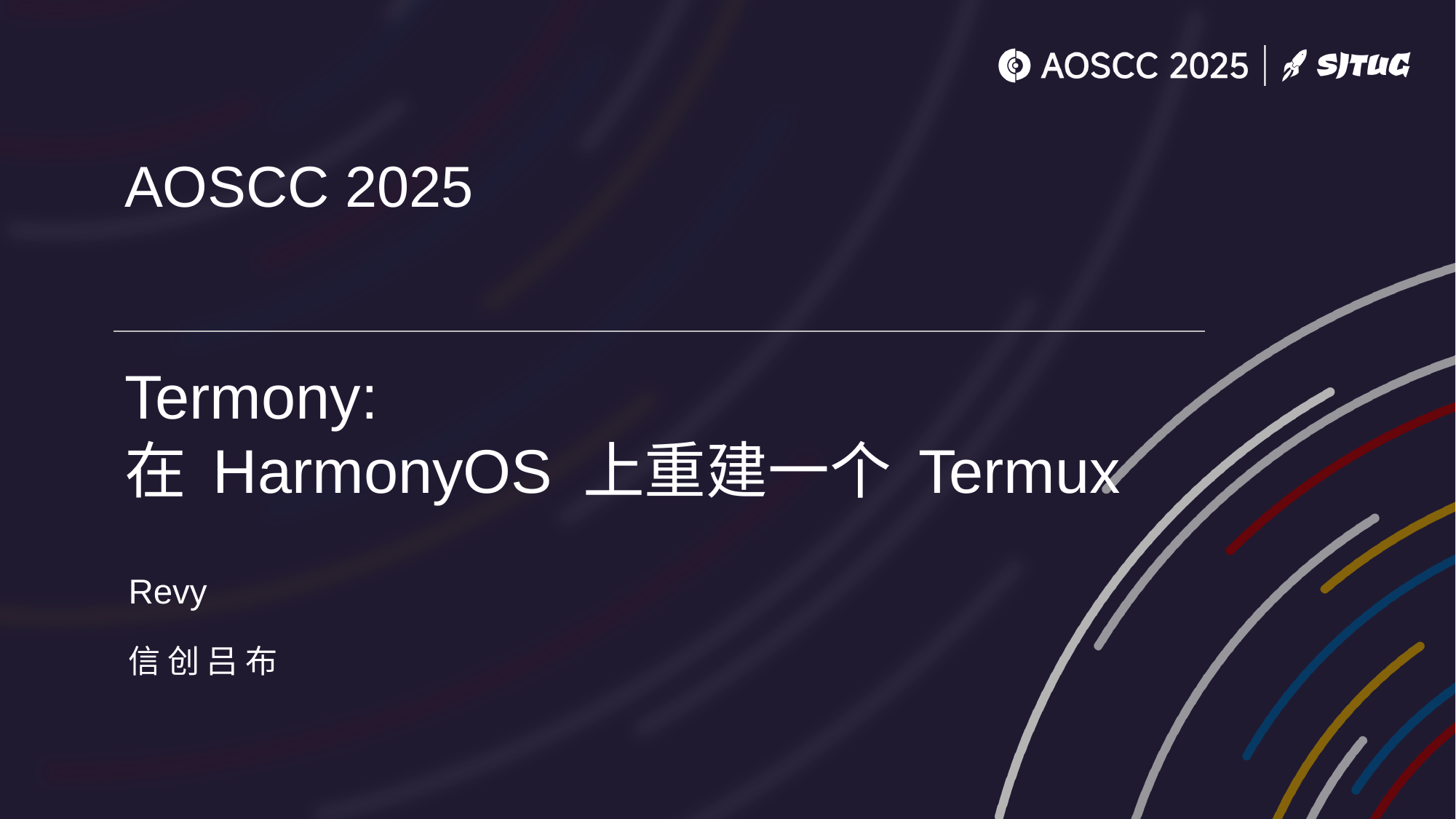

# Termony: 在 HarmonyOS 上重建一个 Termux
Revy
信 创 吕 布